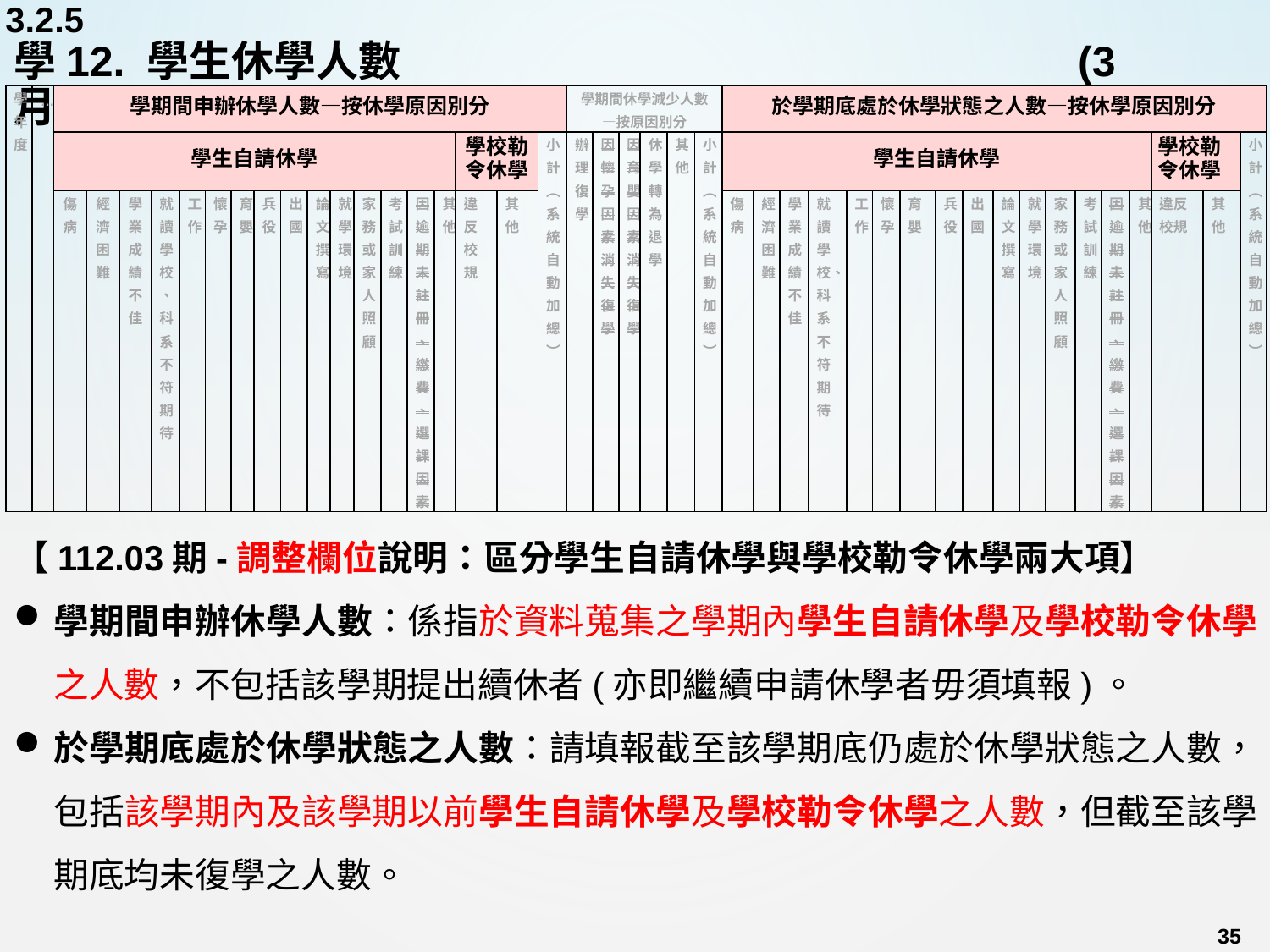

3.2.5
# 學12. 學生休學人數				   	    (3月、10月填報)
| 學年度 | … | 學期間申辦休學人數—按休學原因別分 |  |  |  |  |  |  |  |  |  |  |  |  |  |  |  |  |  | 學期間休學減少人數—按原因別分 |  |  |  |  |  | 於學期底處於休學狀態之人數—按休學原因別分 |  |  |  |  |  |  |  |  |  |  |  |  |  |  |  |  |  |
| --- | --- | --- | --- | --- | --- | --- | --- | --- | --- | --- | --- | --- | --- | --- | --- | --- | --- | --- | --- | --- | --- | --- | --- | --- | --- | --- | --- | --- | --- | --- | --- | --- | --- | --- | --- | --- | --- | --- | --- | --- | --- | --- | --- |
|  |  | 學生自請休學 |  |  |  |  |  |  |  |  |  |  |  |  |  |  | 學校勒令休學 |  | 小計 ︵ 系統自動加總︶ | 辦理復學 | 因懷孕因素消失復學 | 因育嬰因素消失復學 | 休學轉為退學 | 其他 | 小計 ︵ 系統自動加總︶ | 學生自請休學 |  |  |  |  |  |  |  |  |  |  |  |  |  |  | 學校勒令休學 |  | 小計 ︵ 系統自動加總︶ |
|  |  | 傷病 | 經濟困難 | 學業成績 不佳 | 就讀學校、科系不符期待 | 工作 | 懷孕 | 育嬰 | 兵役 | 出國 | 論文撰寫 | 就學環境 | 家務或家人照顧 | 考試訓練 | 因逾期未註冊、繳費、選課因素 | 其他 | 違反校規 | 其他 |  |  |  |  |  |  |  | 傷病 | 經濟困難 | 學業成績不佳 | 就讀學校、科系不符期待 | 工作 | 懷孕 | 育嬰 | 兵役 | 出國 | 論文撰寫 | 就學環境 | 家務或家人照顧 | 考試訓練 | 因逾期未註冊、繳費、選課因素 | 其他 | 違反校規 | 其他 |  |
【112.03期-調整欄位說明：區分學生自請休學與學校勒令休學兩大項】
學期間申辦休學人數：係指於資料蒐集之學期內學生自請休學及學校勒令休學之人數，不包括該學期提出續休者(亦即繼續申請休學者毋須填報)。
於學期底處於休學狀態之人數：請填報截至該學期底仍處於休學狀態之人數，包括該學期內及該學期以前學生自請休學及學校勒令休學之人數，但截至該學期底均未復學之人數。